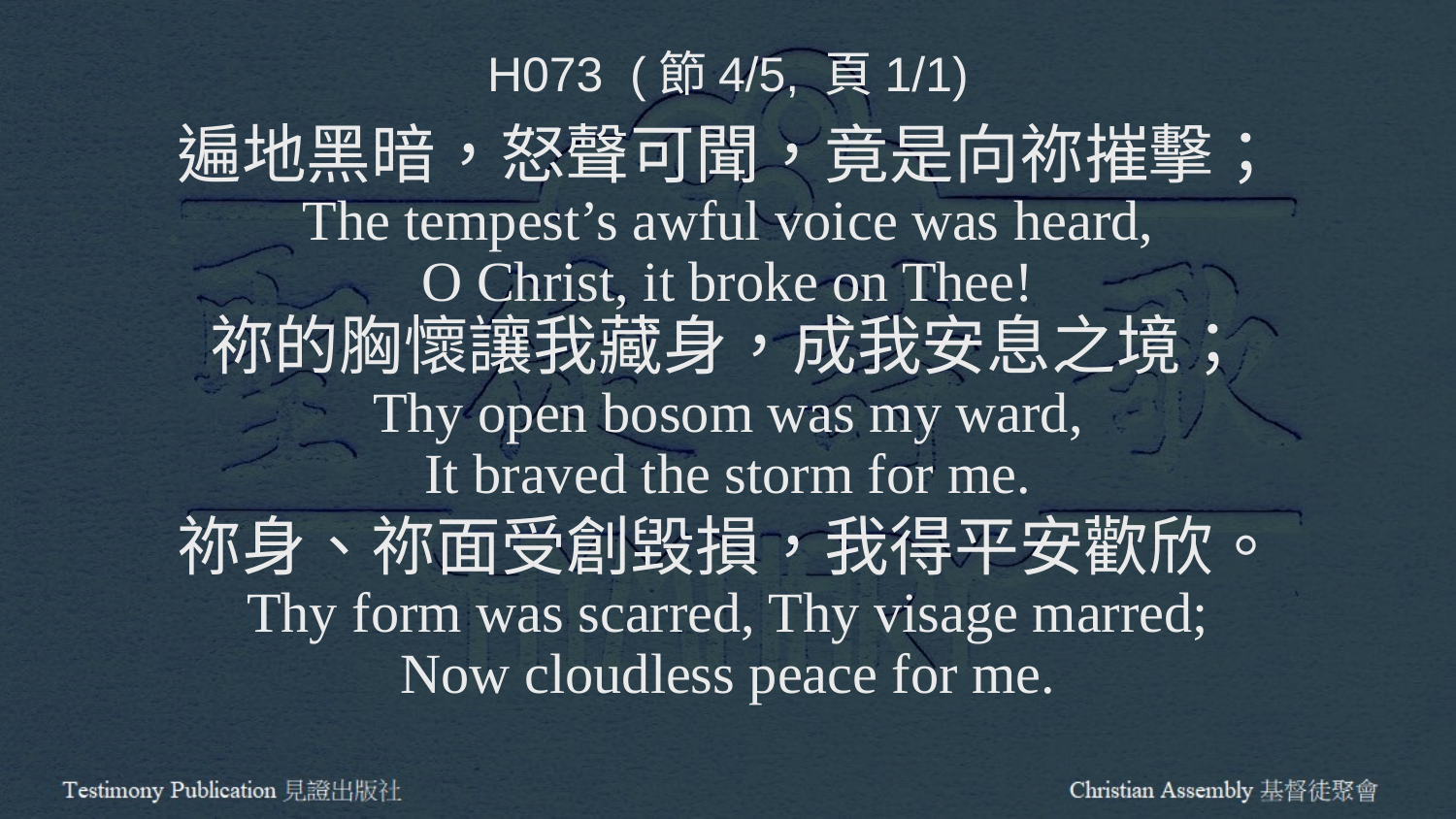

H073  (節4/5, 頁1/1)
遍地黑暗，怒聲可聞，竟是向祢摧擊；
The tempest’s awful voice was heard,
O Christ, it broke on Thee!
祢的胸懷讓我藏身，成我安息之境；
Thy open bosom was my ward,
It braved the storm for me.
祢身、祢面受創毀損，我得平安歡欣。
Thy form was scarred, Thy visage marred;
Now cloudless peace for me.